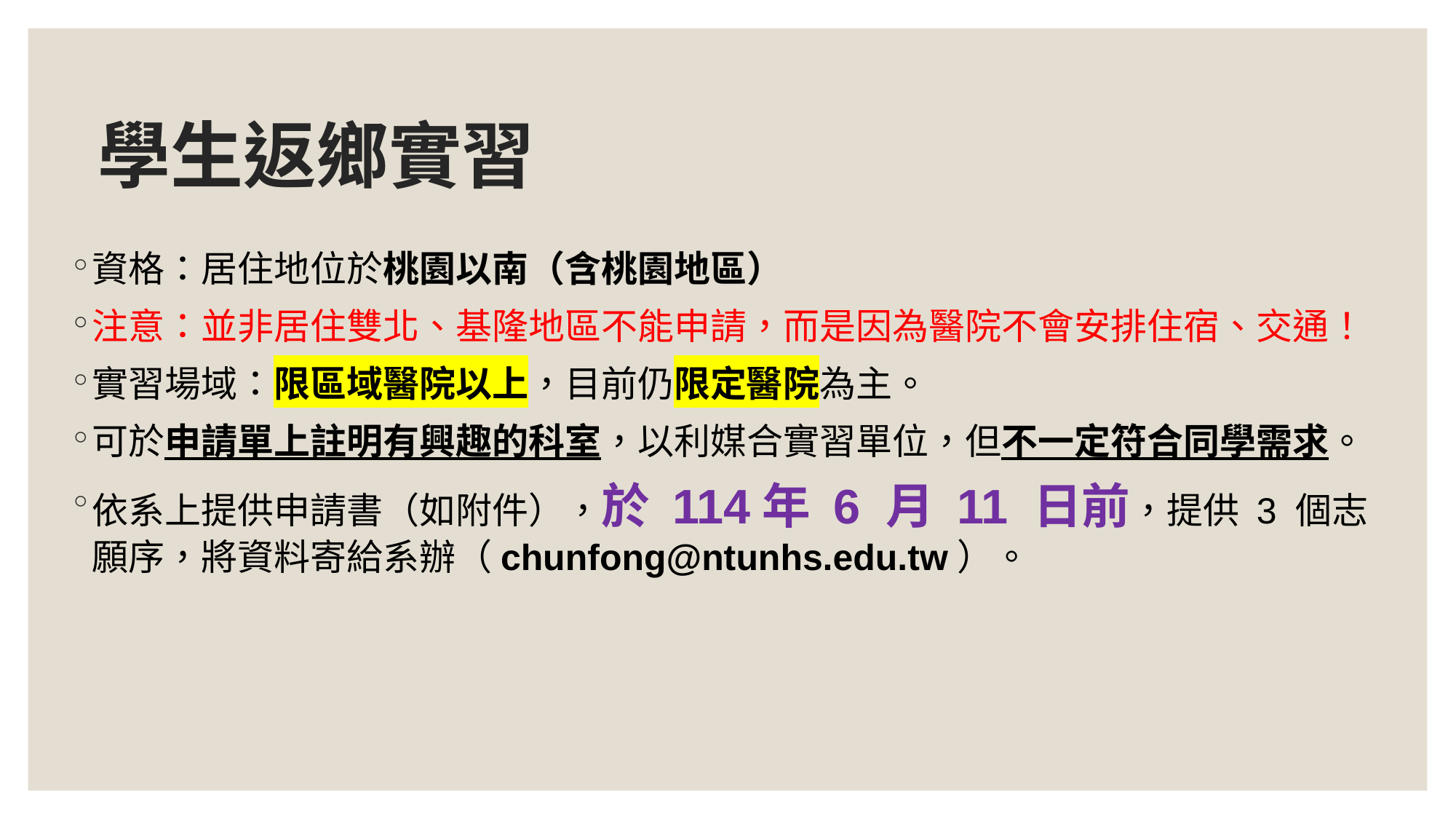

# 學生返鄉實習
資格：居住地位於桃園以南（含桃園地區）
注意：並非居住雙北、基隆地區不能申請，而是因為醫院不會安排住宿、交通！
實習場域：限區域醫院以上，目前仍限定醫院為主。
可於申請單上註明有興趣的科室，以利媒合實習單位，但不一定符合同學需求。
依系上提供申請書（如附件），於 114年 6 月 11 日前，提供 3 個志願序，將資料寄給系辦（chunfong@ntunhs.edu.tw）。